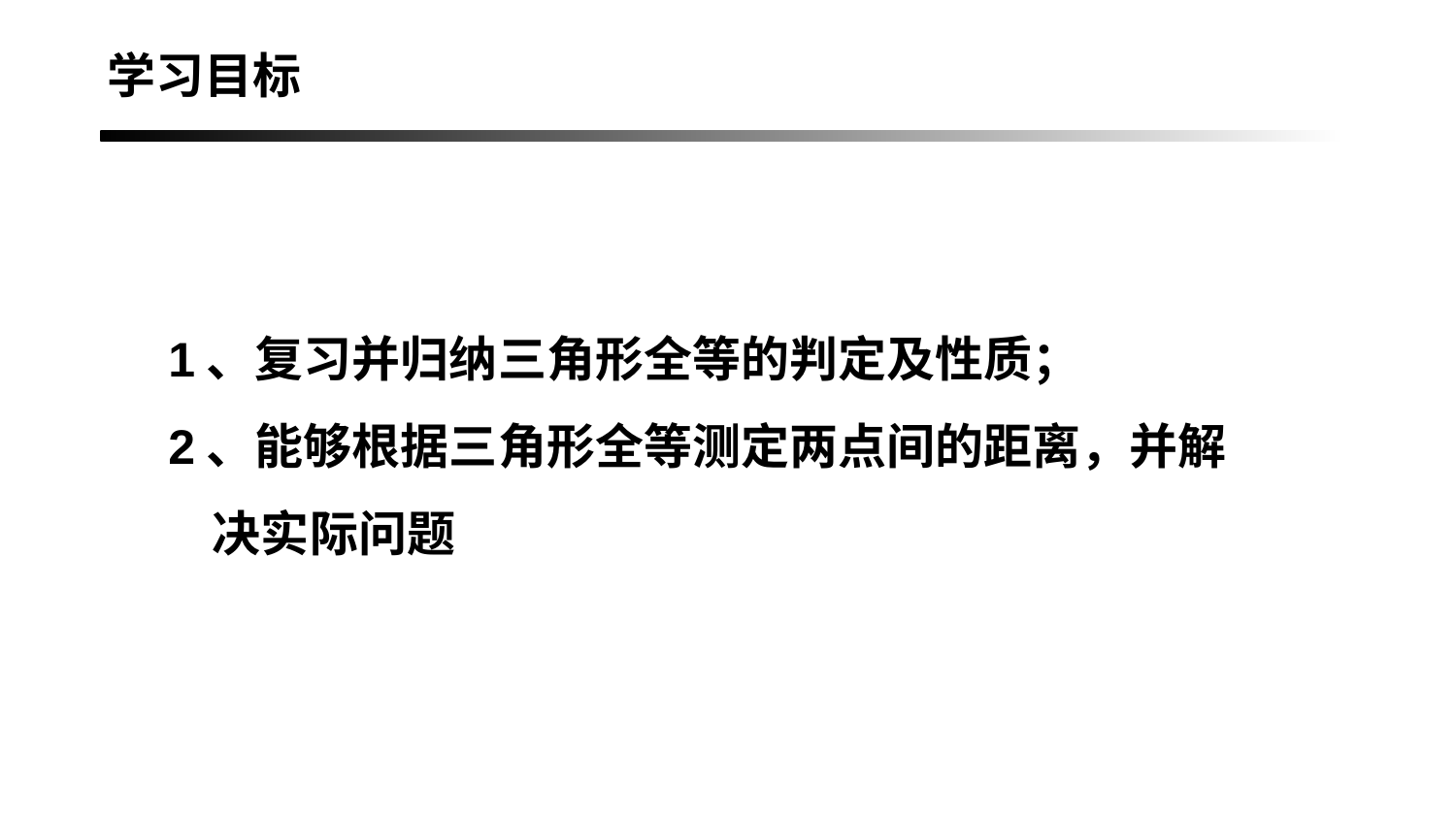

学习目标
1、复习并归纳三角形全等的判定及性质；
2、能够根据三角形全等测定两点间的距离，并解
   决实际问题